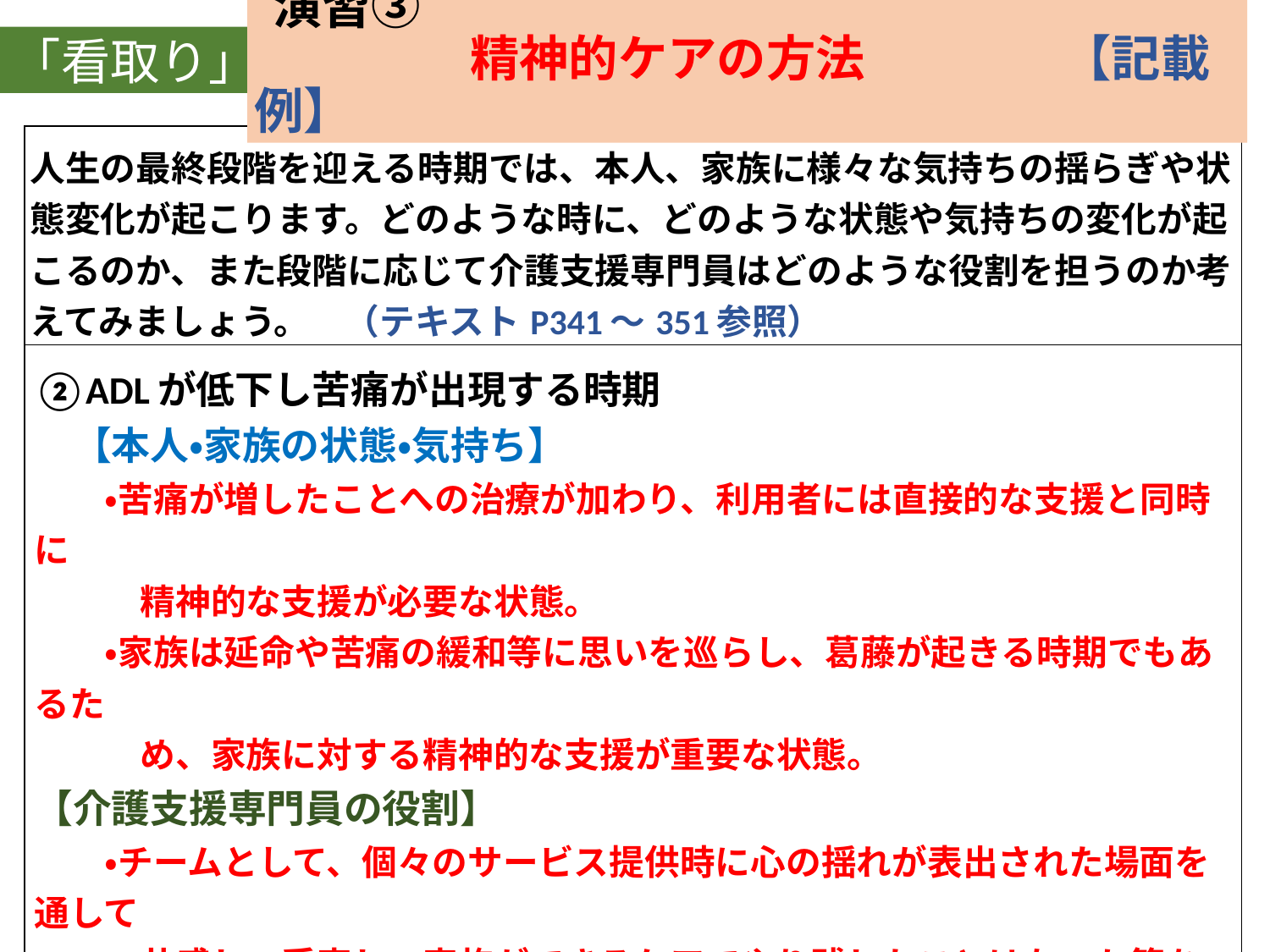

「看取り」
演習➂
　　　　精神的ケアの方法　　　　【記載例】
| 人生の最終段階を迎える時期では、本人、家族に様々な気持ちの揺らぎや状態変化が起こります。どのような時に、どのような状態や気持ちの変化が起こるのか、また段階に応じて介護支援専門員はどのような役割を担うのか考えてみましょう。　（テキストP341～351参照） |
| --- |
| ②ADLが低下し苦痛が出現する時期 　【本人・家族の状態・気持ち】 　　・苦痛が増したことへの治療が加わり、利用者には直接的な支援と同時に 　　　精神的な支援が必要な状態。 　　・家族は延命や苦痛の緩和等に思いを巡らし、葛藤が起きる時期でもあるた 　　　め、家族に対する精神的な支援が重要な状態。 【介護支援専門員の役割】 　　・チームとして、個々のサービス提供時に心の揺れが表出された場面を通して 　　　共感し、受容し、家族ができるケアでやり残したことはないか等を確認し、 　　　チームで支援する。 　　・チーム内でのコミュニケーションをとり、ADLや不安、病状、ケア方針を随時 　　　確認していく。 　　・急変が考えられるため、急変時の対応を共有し、状態の確認方法や連絡方 　　　法について確認する。 |